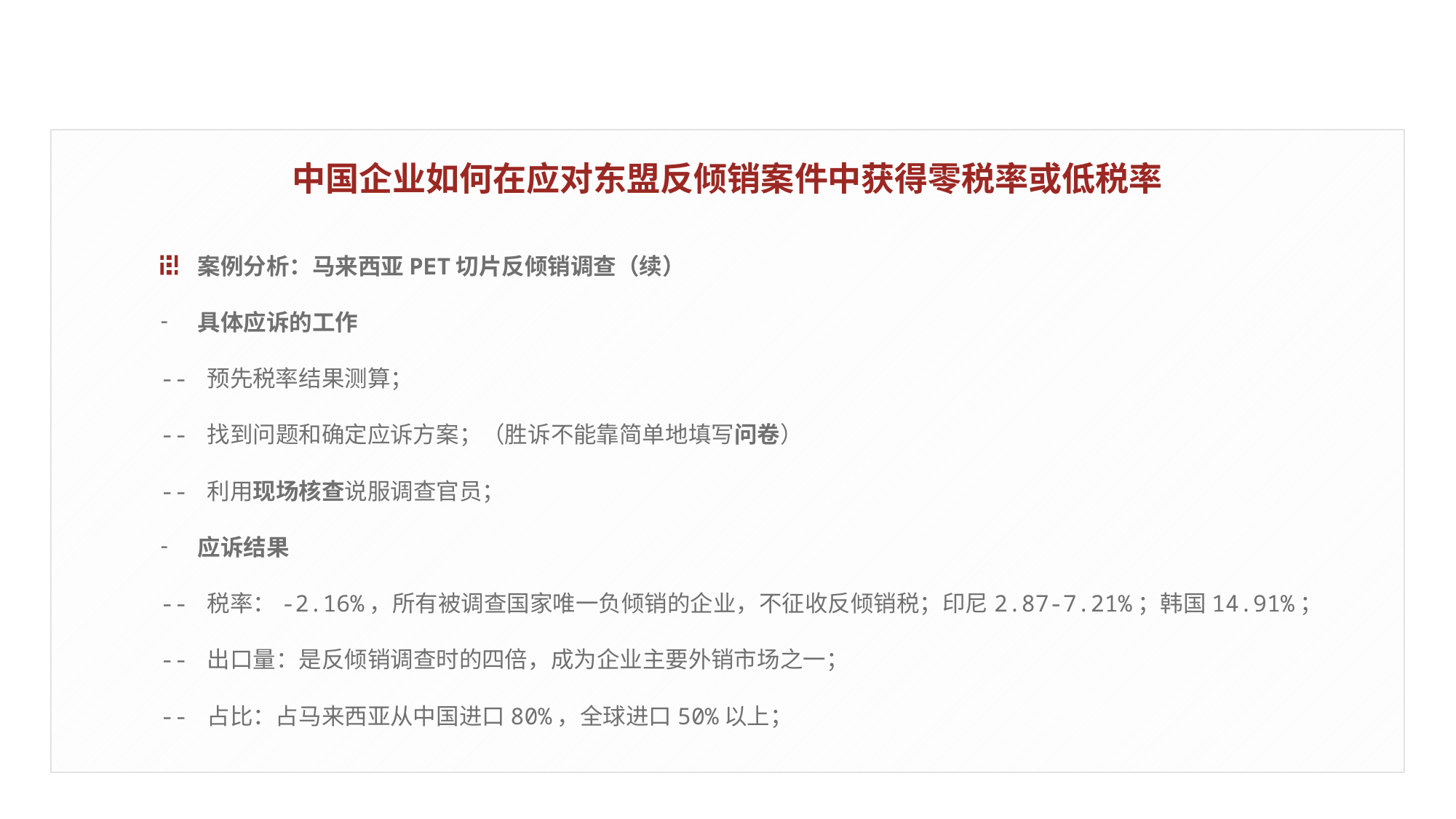

中国企业如何在应对东盟反倾销案件中获得零税率或低税率
案例分析：马来西亚PET切片反倾销调查（续）
具体应诉的工作
-- 预先税率结果测算；
-- 找到问题和确定应诉方案；（胜诉不能靠简单地填写问卷）
-- 利用现场核查说服调查官员；
应诉结果
-- 税率：-2.16%，所有被调查国家唯一负倾销的企业，不征收反倾销税；印尼2.87-7.21%；韩国14.91%；
-- 出口量：是反倾销调查时的四倍，成为企业主要外销市场之一；
-- 占比：占马来西亚从中国进口80%，全球进口50%以上；